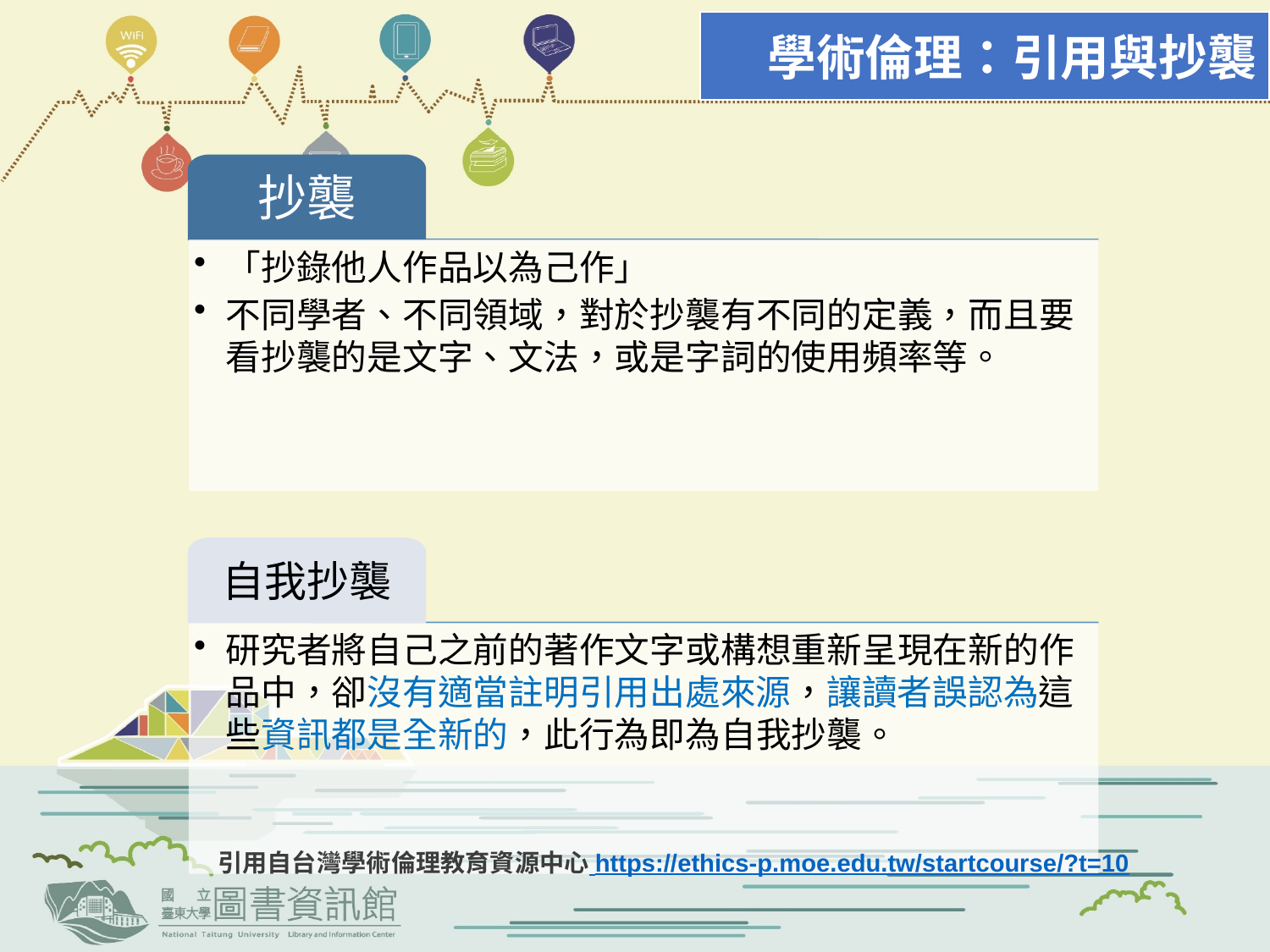

學術倫理：引用與抄襲

抄襲

「抄錄他人作品以為己作」
不同學者、不同領域，對於抄襲有不同的定義，而且要看抄襲的是文字、文法，或是字詞的使用頻率等。

自我抄襲

研究者將自己之前的著作文字或構想重新呈現在新的作品中，卻沒有適當註明引用出處來源，讓讀者誤認為這些資訊都是全新的，此行為即為自我抄襲。
引用自台灣學術倫理教育資源中心 https://ethics-p.moe.edu.tw/startcourse/?t=10